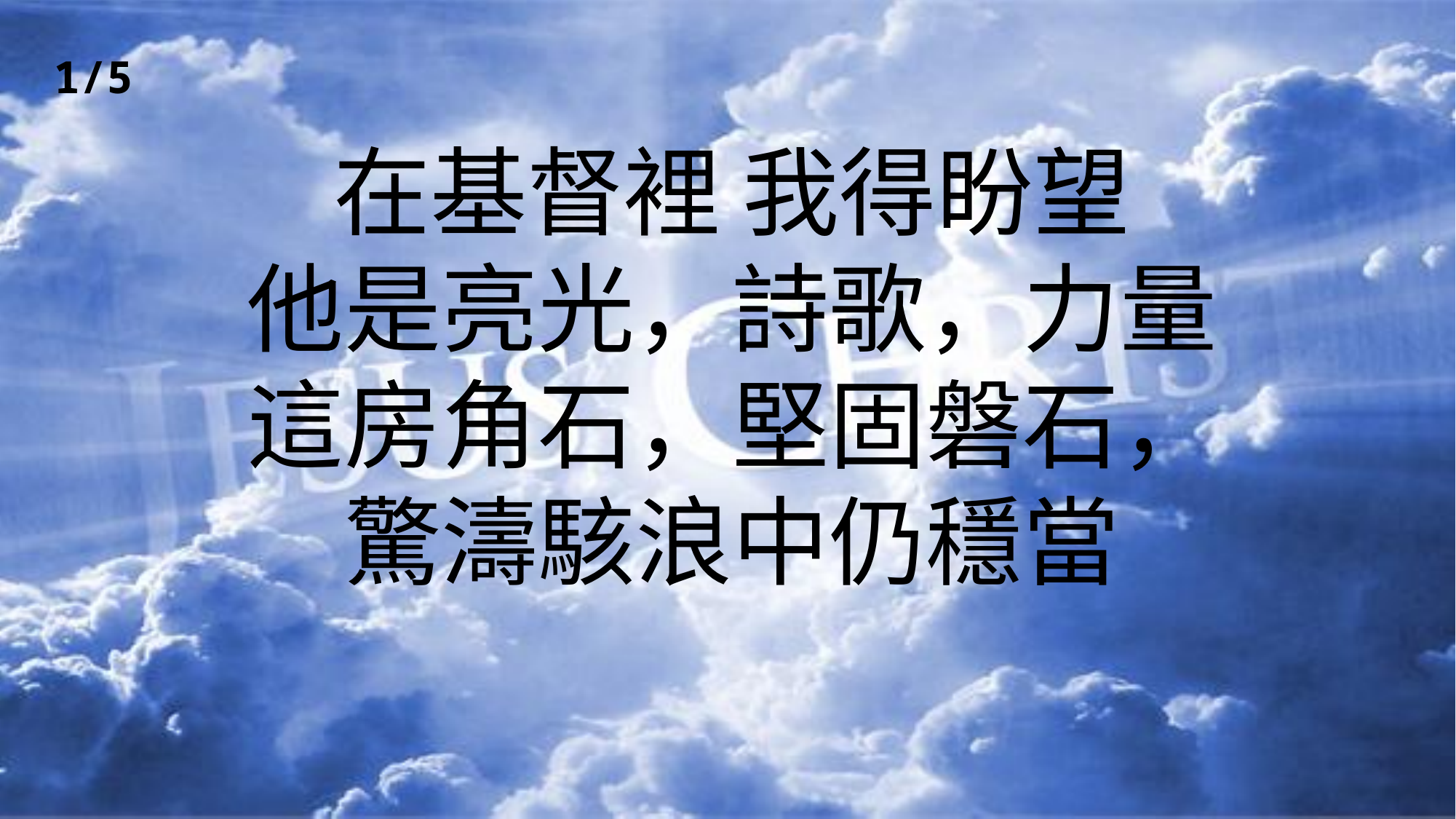

1/5
# 在基督裡 我得盼望 他是亮光，詩歌，力量 這房角石，堅固磐石， 驚濤駭浪中仍穩當